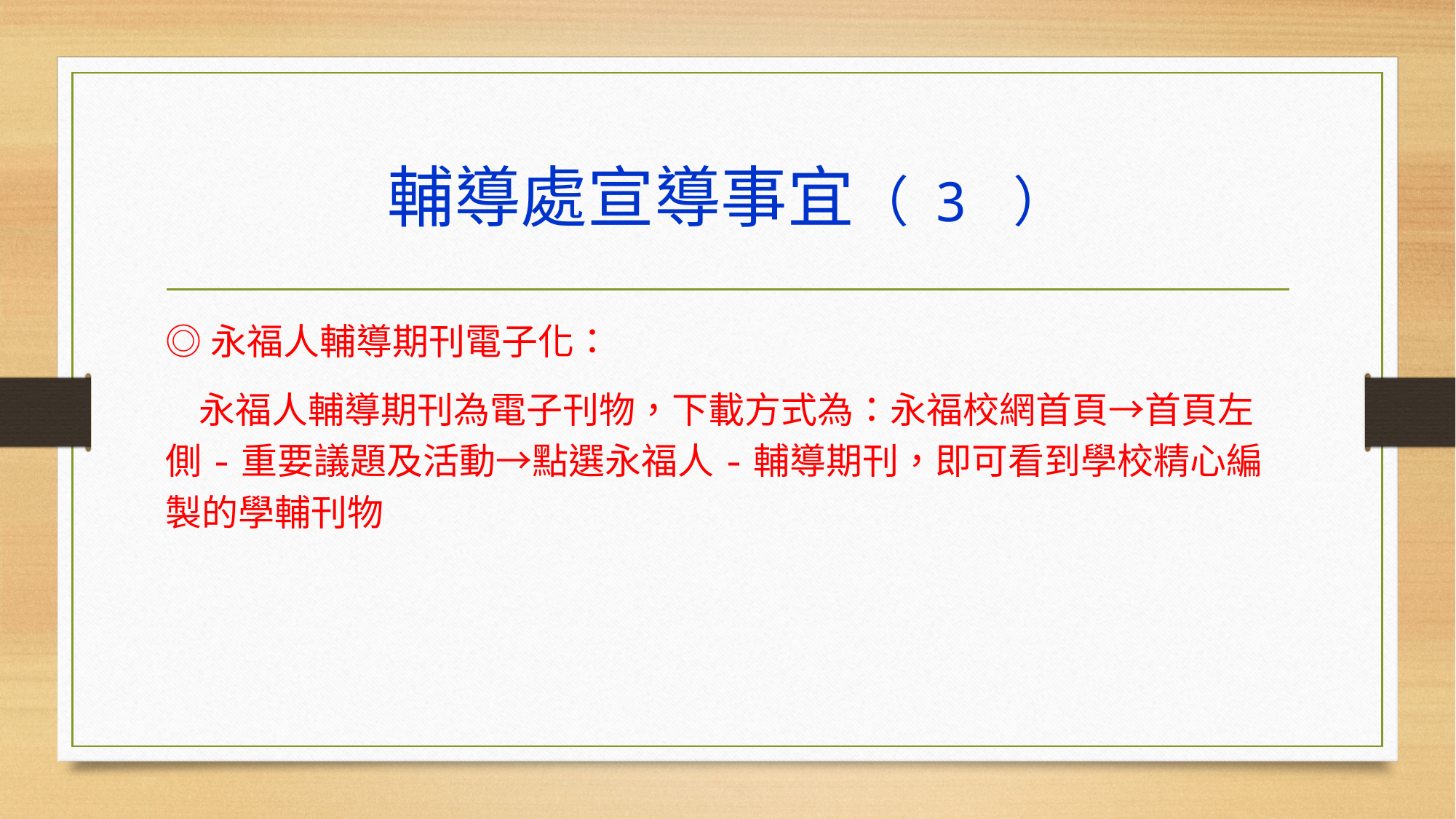

# 輔導處宣導事宜（ 3 ）
◎永福人輔導期刊電子化：
   永福人輔導期刊為電子刊物，下載方式為：永福校網首頁→首頁左側-重要議題及活動→點選永福人-輔導期刊，即可看到學校精心編製的學輔刊物